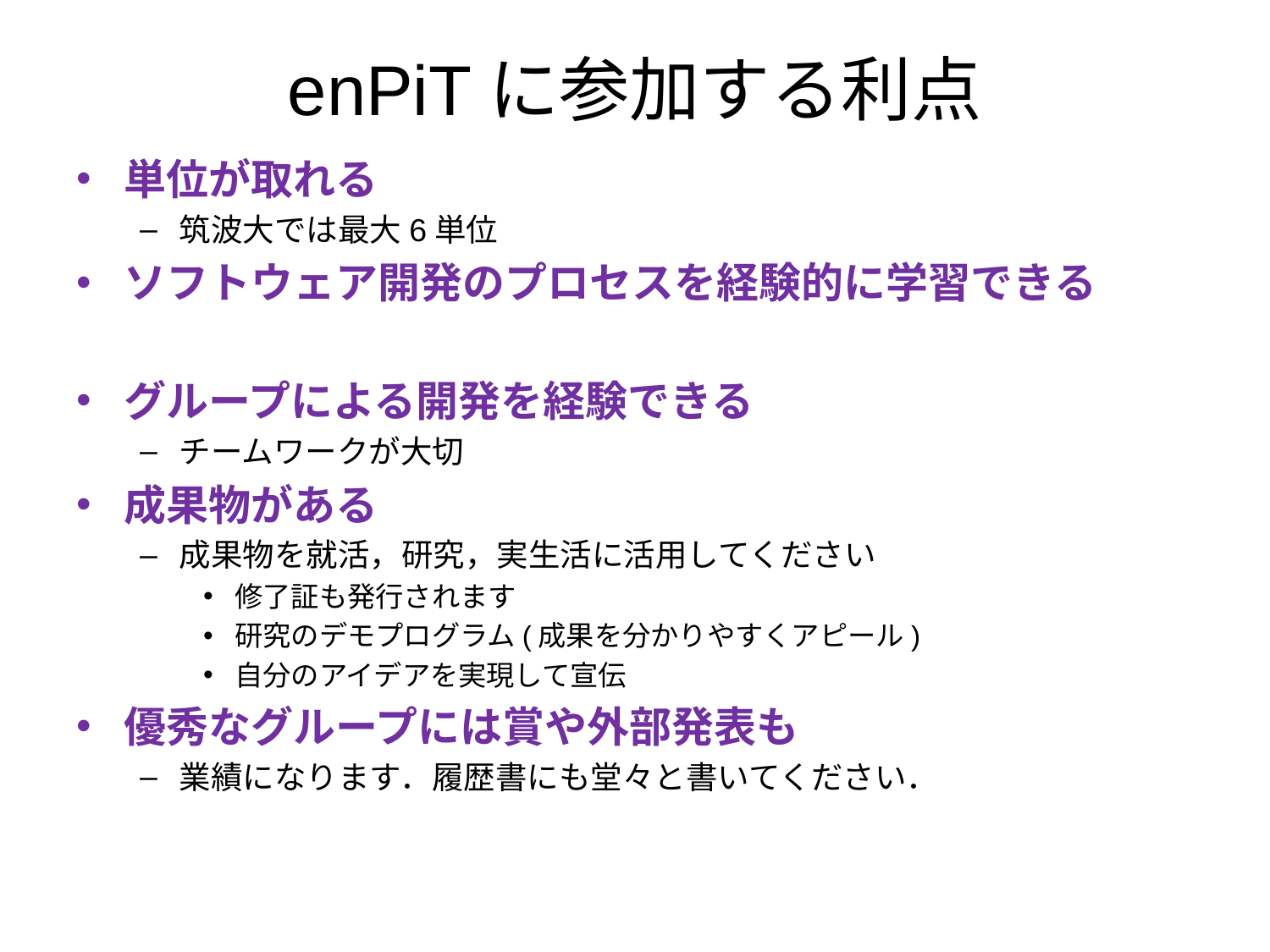

# enPiTに参加する利点
単位が取れる
筑波大では最大6単位
ソフトウェア開発のプロセスを経験的に学習できる

グループによる開発を経験できる
チームワークが大切
成果物がある
成果物を就活，研究，実生活に活用してください
修了証も発行されます
研究のデモプログラム(成果を分かりやすくアピール)
自分のアイデアを実現して宣伝
優秀なグループには賞や外部発表も
業績になります．履歴書にも堂々と書いてください．